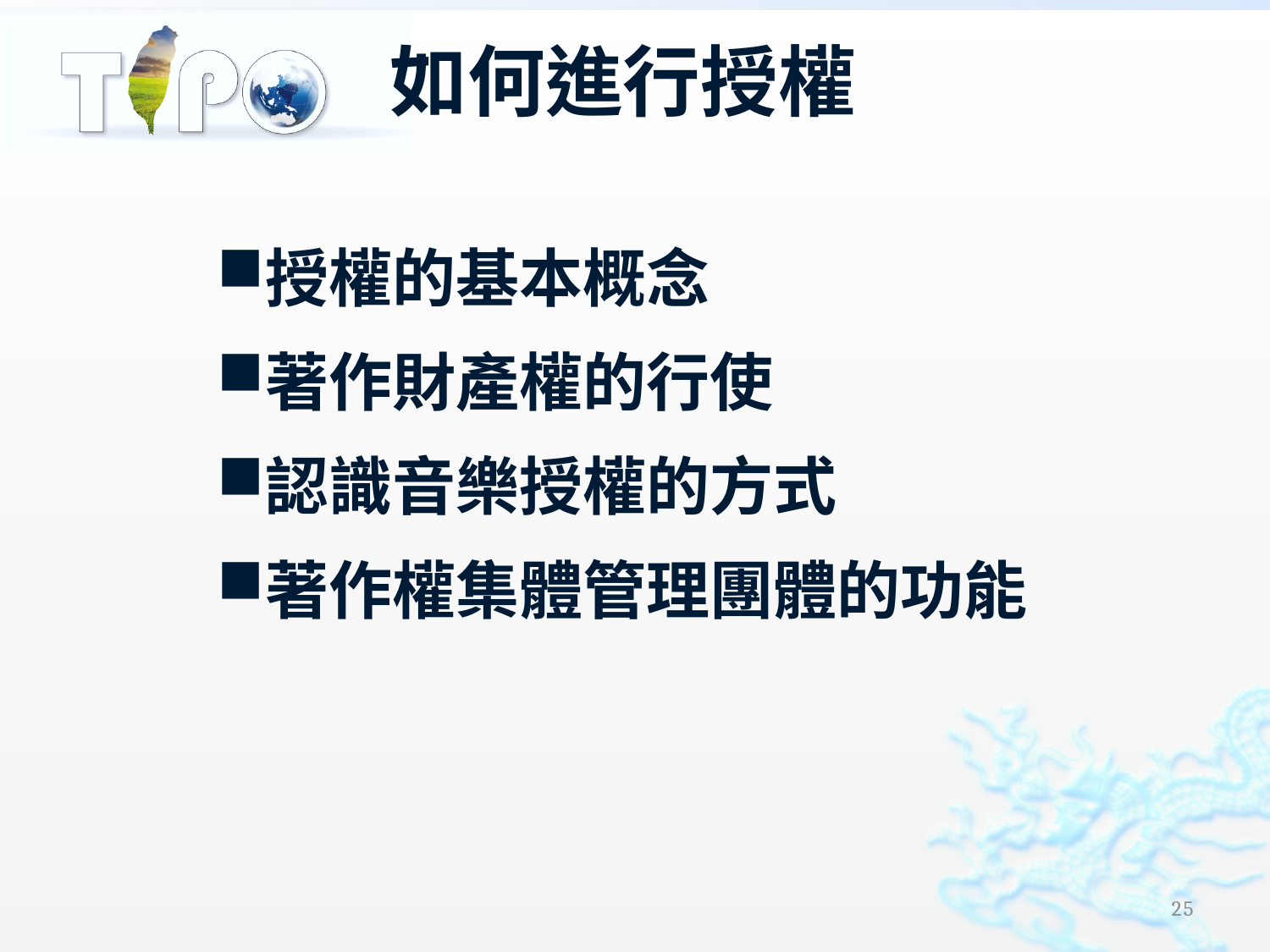

# 如何進行授權
授權的基本概念
著作財產權的行使
認識音樂授權的方式
著作權集體管理團體的功能
25